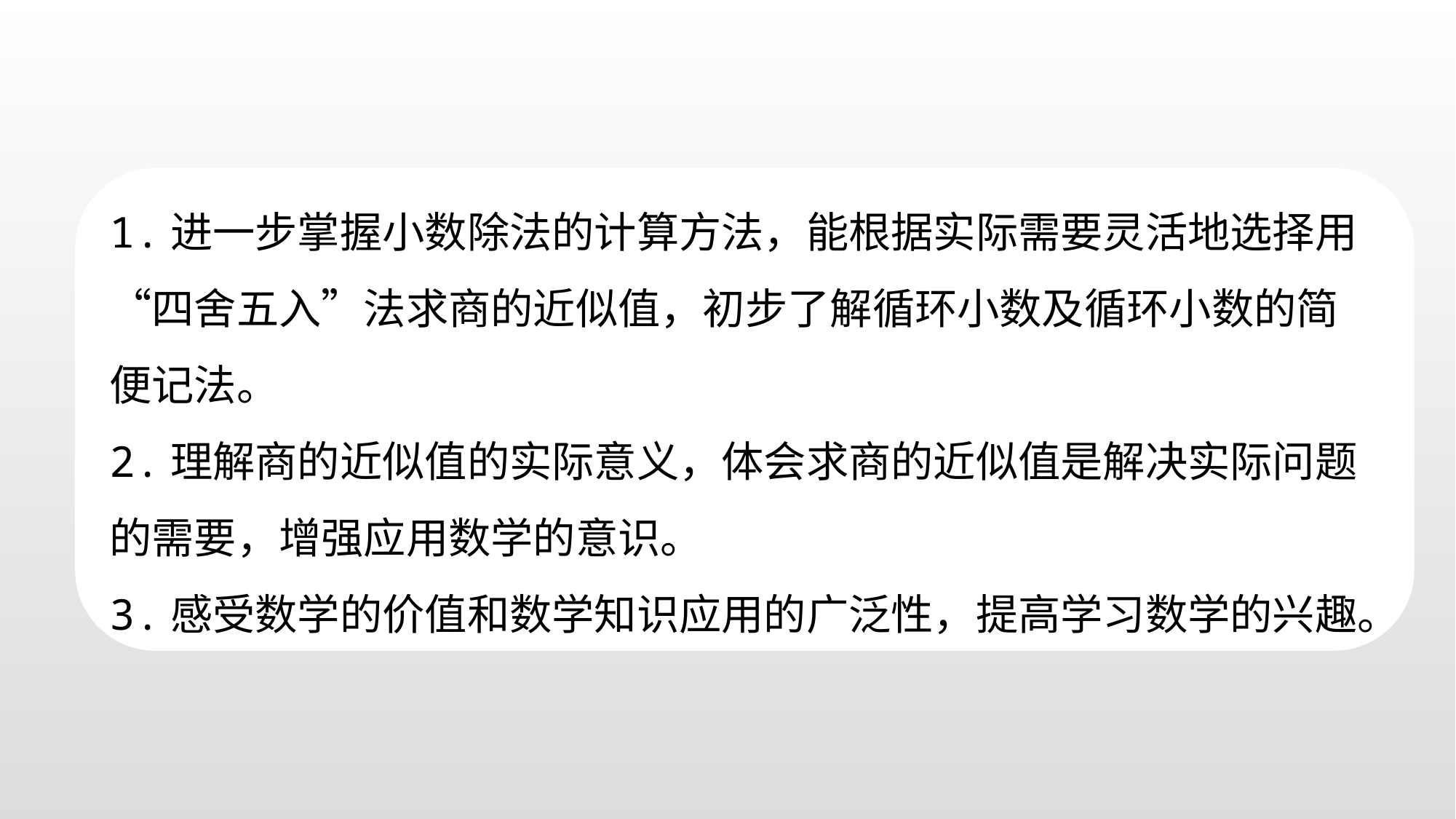

1.进一步掌握小数除法的计算方法，能根据实际需要灵活地选择用“四舍五入”法求商的近似值，初步了解循环小数及循环小数的简便记法。
2.理解商的近似值的实际意义，体会求商的近似值是解决实际问题的需要，增强应用数学的意识。
3.感受数学的价值和数学知识应用的广泛性，提高学习数学的兴趣。